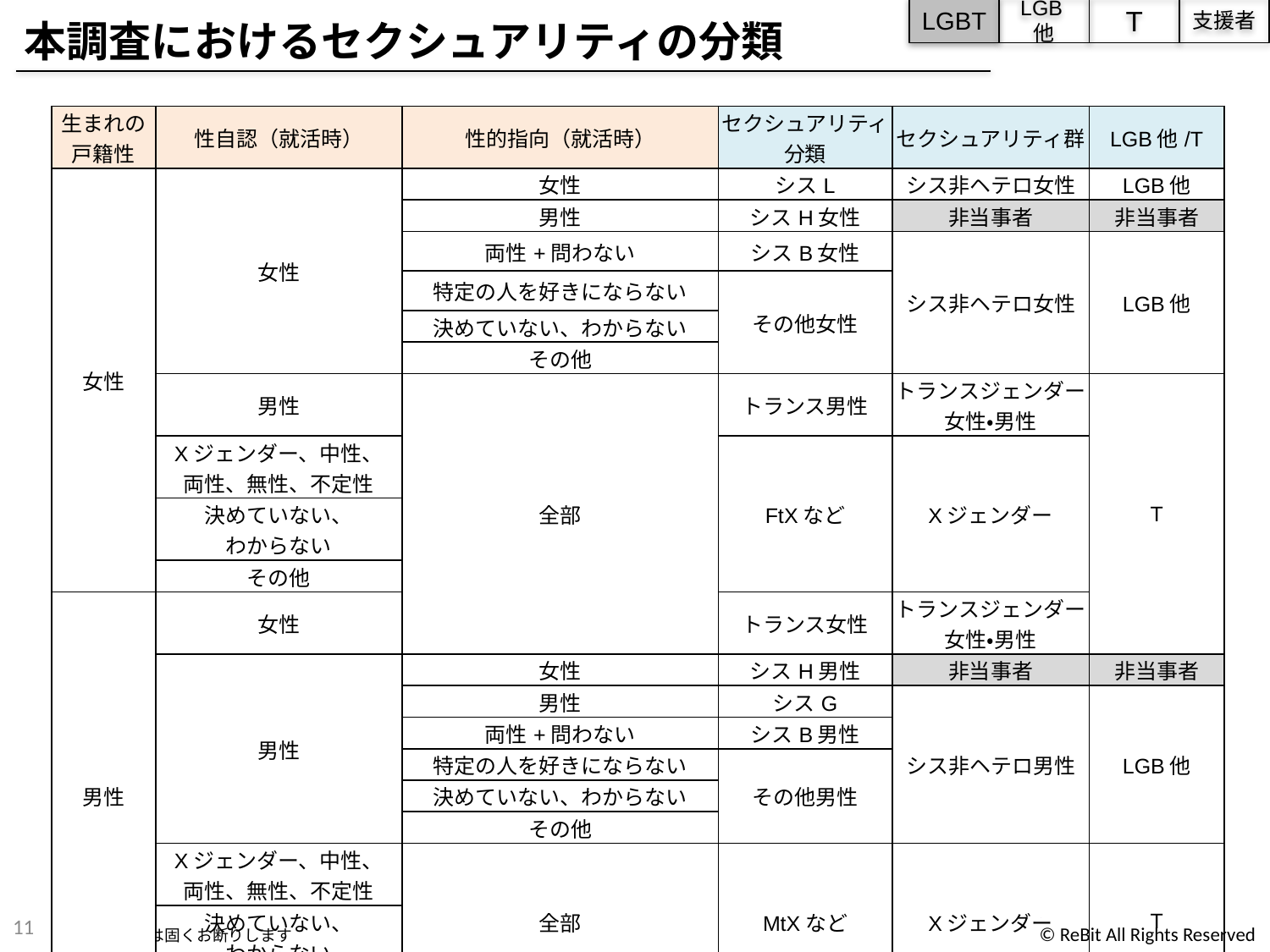

LGBT
LGB他
T
支援者
本調査におけるセクシュアリティの分類
| 生まれの戸籍性 | 性自認（就活時） | 性的指向（就活時） | セクシュアリティ 分類 | セクシュアリティ群 | LGB他/T |
| --- | --- | --- | --- | --- | --- |
| 女性 | 女性 | 女性 | シスL | シス非ヘテロ女性 | LGB他 |
|  |  | 男性 | シスH女性 | 非当事者 | 非当事者 |
|  |  | 両性+問わない | シスB女性 | シス非ヘテロ女性 | LGB他 |
|  |  | 特定の人を好きにならない | その他女性 |  |  |
|  |  | 決めていない、わからない |  |  |  |
|  |  | その他 |  |  |  |
|  | 男性 | 全部 | トランス男性 | トランスジェンダー女性・男性 | T |
|  | Xジェンダー、中性、 両性、無性、不定性 |  | FtXなど | Xジェンダー |  |
|  | 決めていない、 わからない |  |  |  |  |
|  | その他 |  |  |  |  |
| 男性 | 女性 |  | トランス女性 | トランスジェンダー女性・男性 |  |
|  | 男性 | 女性 | シスH男性 | 非当事者 | 非当事者 |
|  |  | 男性 | シスG | シス非ヘテロ男性 | LGB他 |
|  |  | 両性+問わない | シスB男性 |  |  |
|  |  | 特定の人を好きにならない | その他男性 |  |  |
|  |  | 決めていない、わからない |  |  |  |
|  |  | その他 |  |  |  |
|  | Xジェンダー、中性、 両性、無性、不定性 | 全部 | MtXなど | Xジェンダー | T |
|  | 決めていない、 わからない |  |  |  |  |
|  | その他 |  |  |  |  |
11